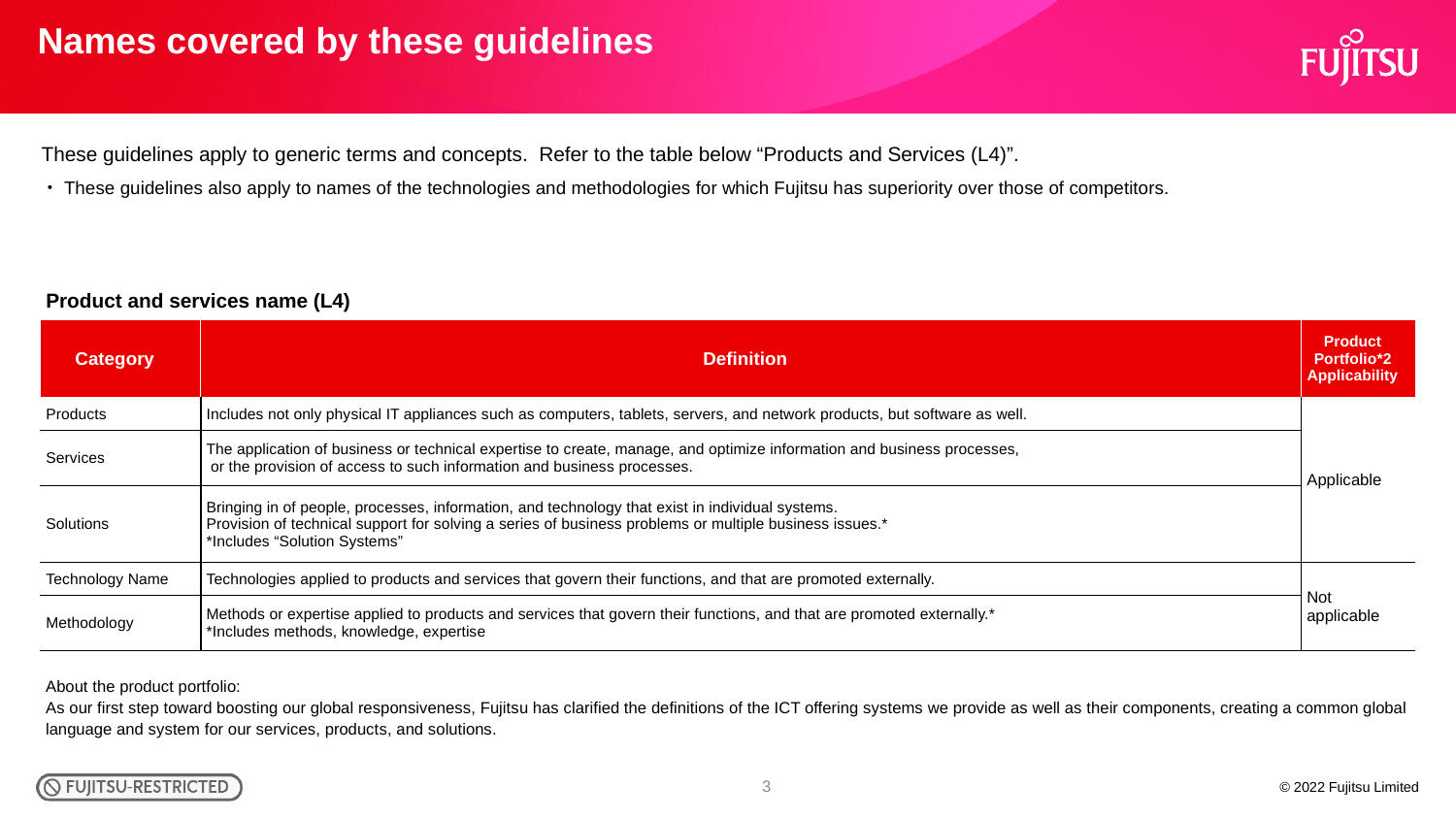

Names covered by these guidelines

These guidelines apply to generic terms and concepts.  Refer to the table below “Products and Services (L4)”.
・These guidelines also apply to names of the technologies and methodologies for which Fujitsu has superiority over those of competitors.
Product and services name (L4)
| Category | Definition | Product Portfolio\*2 Applicability |
| --- | --- | --- |
| Products | Includes not only physical IT appliances such as computers, tablets, servers, and network products, but software as well. | Applicable |
| Services | The application of business or technical expertise to create, manage, and optimize information and business processes, or the provision of access to such information and business processes. |  |
| Solutions | Bringing in of people, processes, information, and technology that exist in individual systems. Provision of technical support for solving a series of business problems or multiple business issues.\* \*Includes “Solution Systems” |  |
| Technology Name | Technologies applied to products and services that govern their functions, and that are promoted externally. | Not applicable |
| Methodology | Methods or expertise applied to products and services that govern their functions, and that are promoted externally.\* \*Includes methods, knowledge, expertise |  |
About the product portfolio:
As our first step toward boosting our global responsiveness, Fujitsu has clarified the definitions of the ICT offering systems we provide as well as their components, creating a common global language and system for our services, products, and solutions.
3
© 2022 Fujitsu Limited